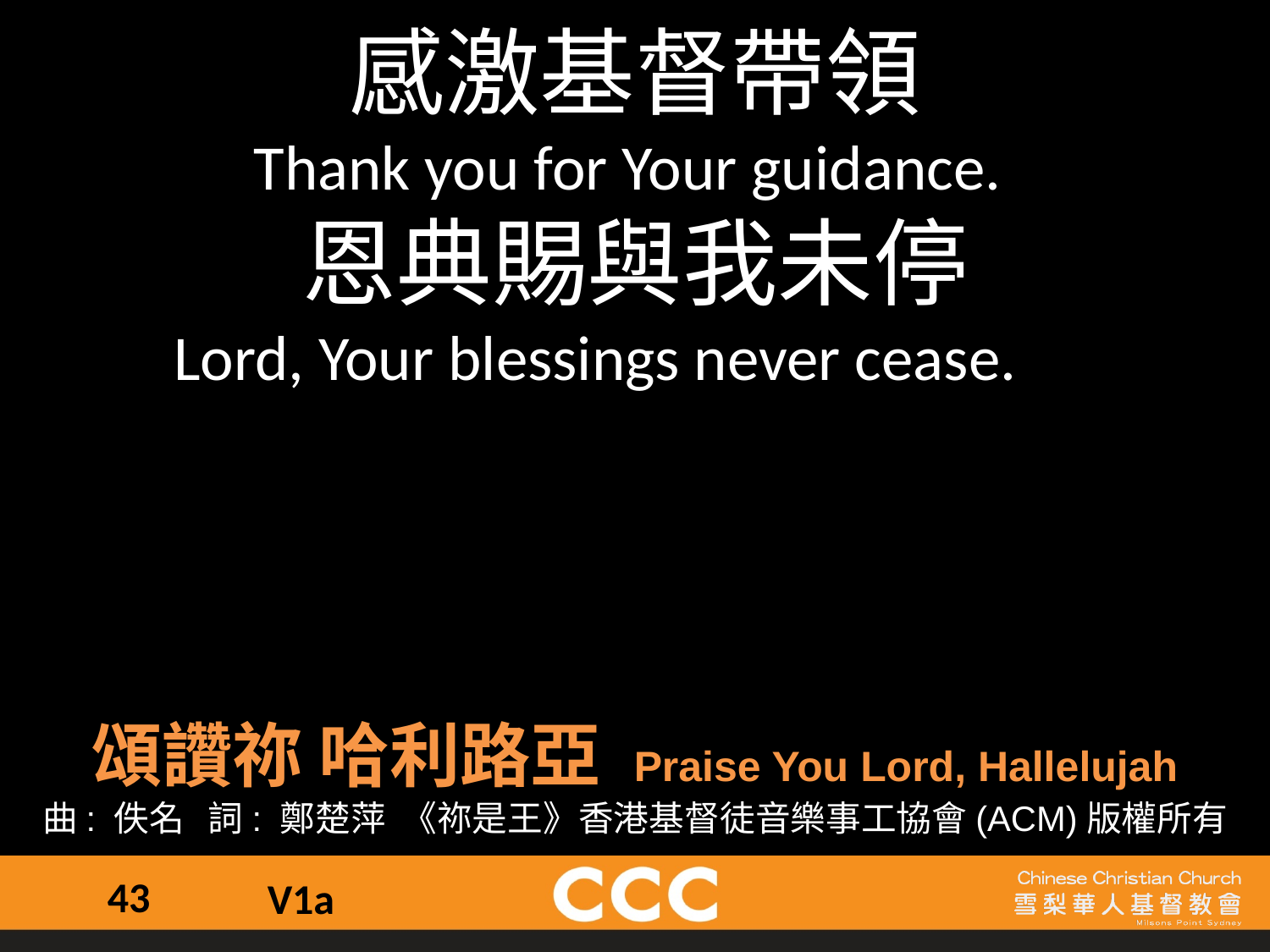

感激基督帶領
Thank you for Your guidance.
恩典賜與我未停
Lord, Your blessings never cease.
頌讚祢 哈利路亞 Praise You Lord, Hallelujah
曲: 佚名   詞: 鄭楚萍  《祢是王》香港基督徒音樂事工協會(ACM)版權所有

43
V1a